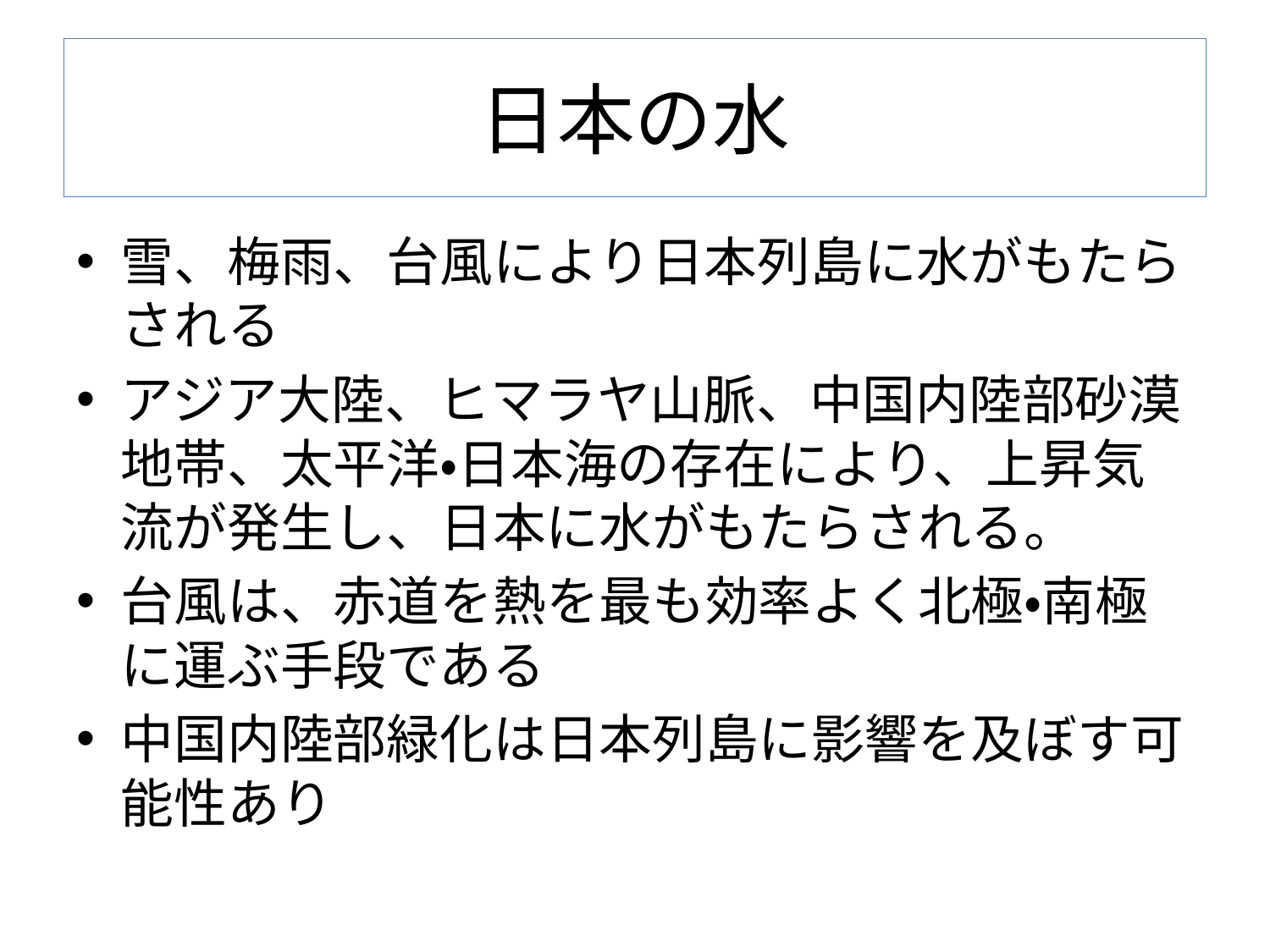

# 日本の水
雪、梅雨、台風により日本列島に水がもたらされる
アジア大陸、ヒマラヤ山脈、中国内陸部砂漠地帯、太平洋・日本海の存在により、上昇気流が発生し、日本に水がもたらされる。
台風は、赤道を熱を最も効率よく北極・南極に運ぶ手段である
中国内陸部緑化は日本列島に影響を及ぼす可能性あり